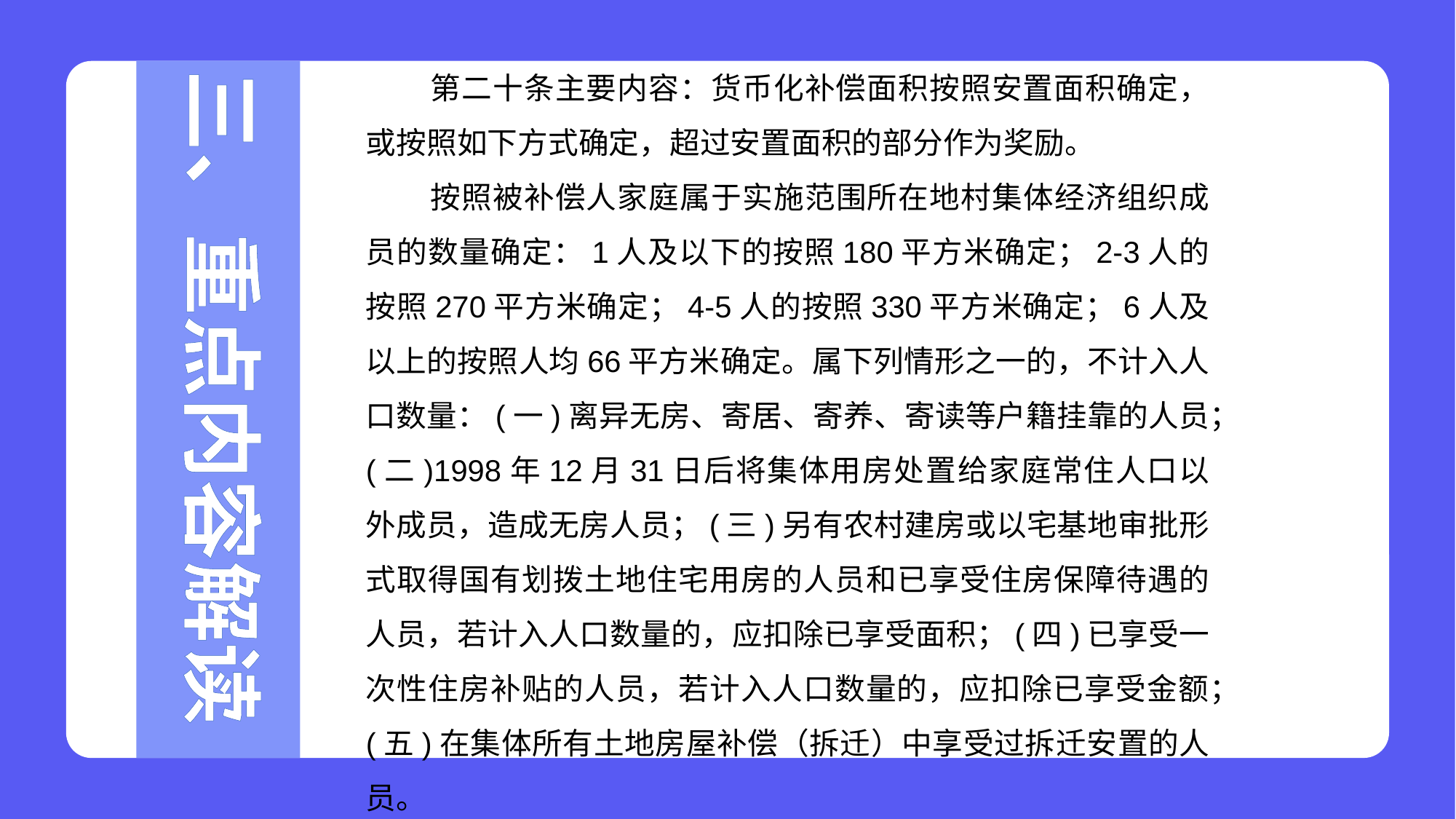

第二十条主要内容：货币化补偿面积按照安置面积确定，或按照如下方式确定，超过安置面积的部分作为奖励。
按照被补偿人家庭属于实施范围所在地村集体经济组织成员的数量确定：1人及以下的按照180平方米确定；2-3人的按照270平方米确定；4-5人的按照330平方米确定；6人及以上的按照人均66平方米确定。属下列情形之一的，不计入人口数量：(一)离异无房、寄居、寄养、寄读等户籍挂靠的人员；(二)1998年12月31日后将集体用房处置给家庭常住人口以外成员，造成无房人员；(三)另有农村建房或以宅基地审批形式取得国有划拨土地住宅用房的人员和已享受住房保障待遇的人员，若计入人口数量的，应扣除已享受面积；(四)已享受一次性住房补贴的人员，若计入人口数量的，应扣除已享受金额；(五)在集体所有土地房屋补偿（拆迁）中享受过拆迁安置的人员。

三、重点内容解读